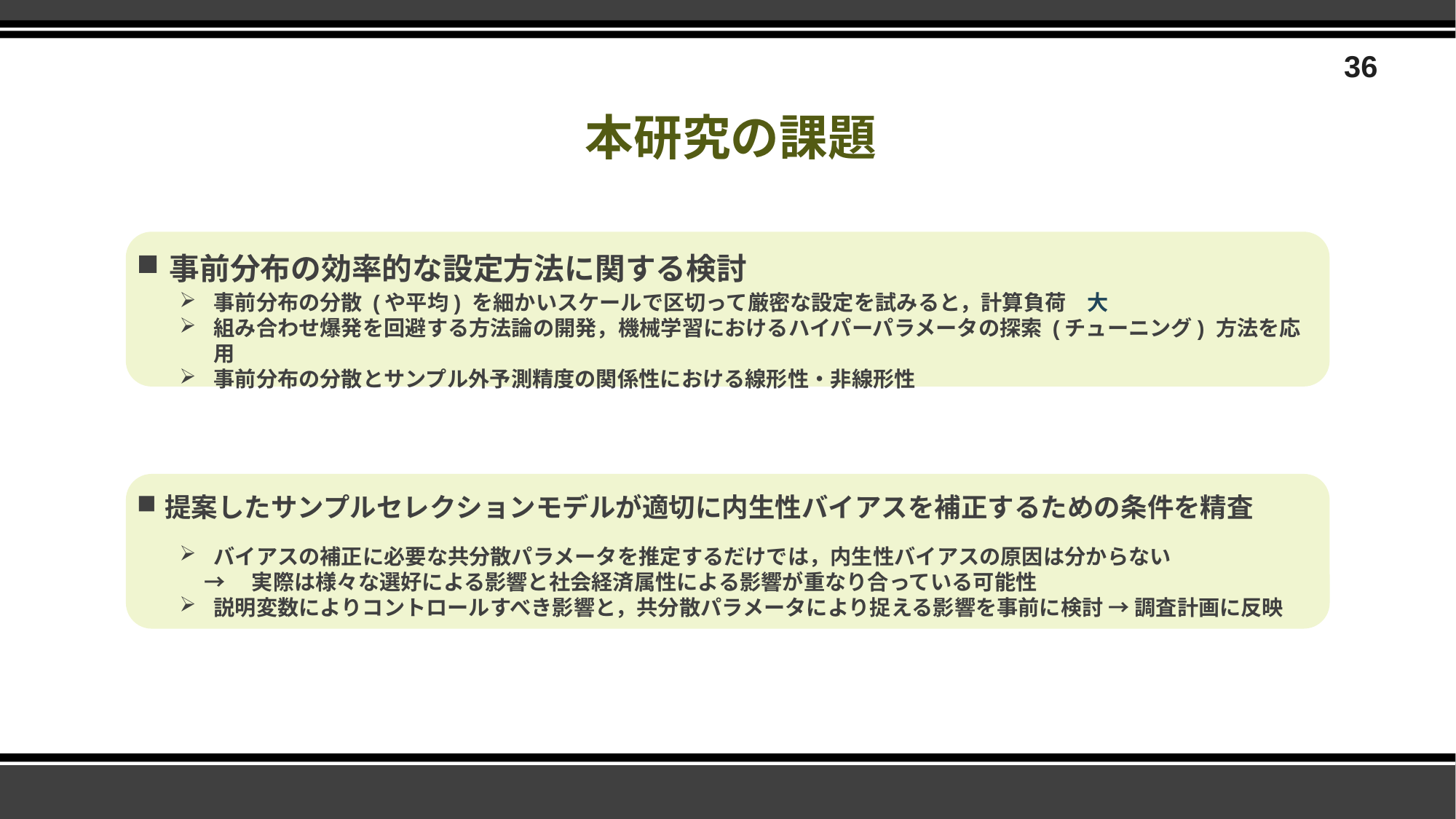

36
# 本研究の課題

事前分布の効率的な設定方法に関する検討
事前分布の分散 (や平均) を細かいスケールで区切って厳密な設定を試みると，計算負荷　大
組み合わせ爆発を回避する方法論の開発，機械学習におけるハイパーパラメータの探索 (チューニング) 方法を応用
事前分布の分散とサンプル外予測精度の関係性における線形性・非線形性

提案したサンプルセレクションモデルが適切に内生性バイアスを補正するための条件を精査
バイアスの補正に必要な共分散パラメータを推定するだけでは，内生性バイアスの原因は分からない
     →　実際は様々な選好による影響と社会経済属性による影響が重なり合っている可能性
説明変数によりコントロールすべき影響と，共分散パラメータにより捉える影響を事前に検討 → 調査計画に反映